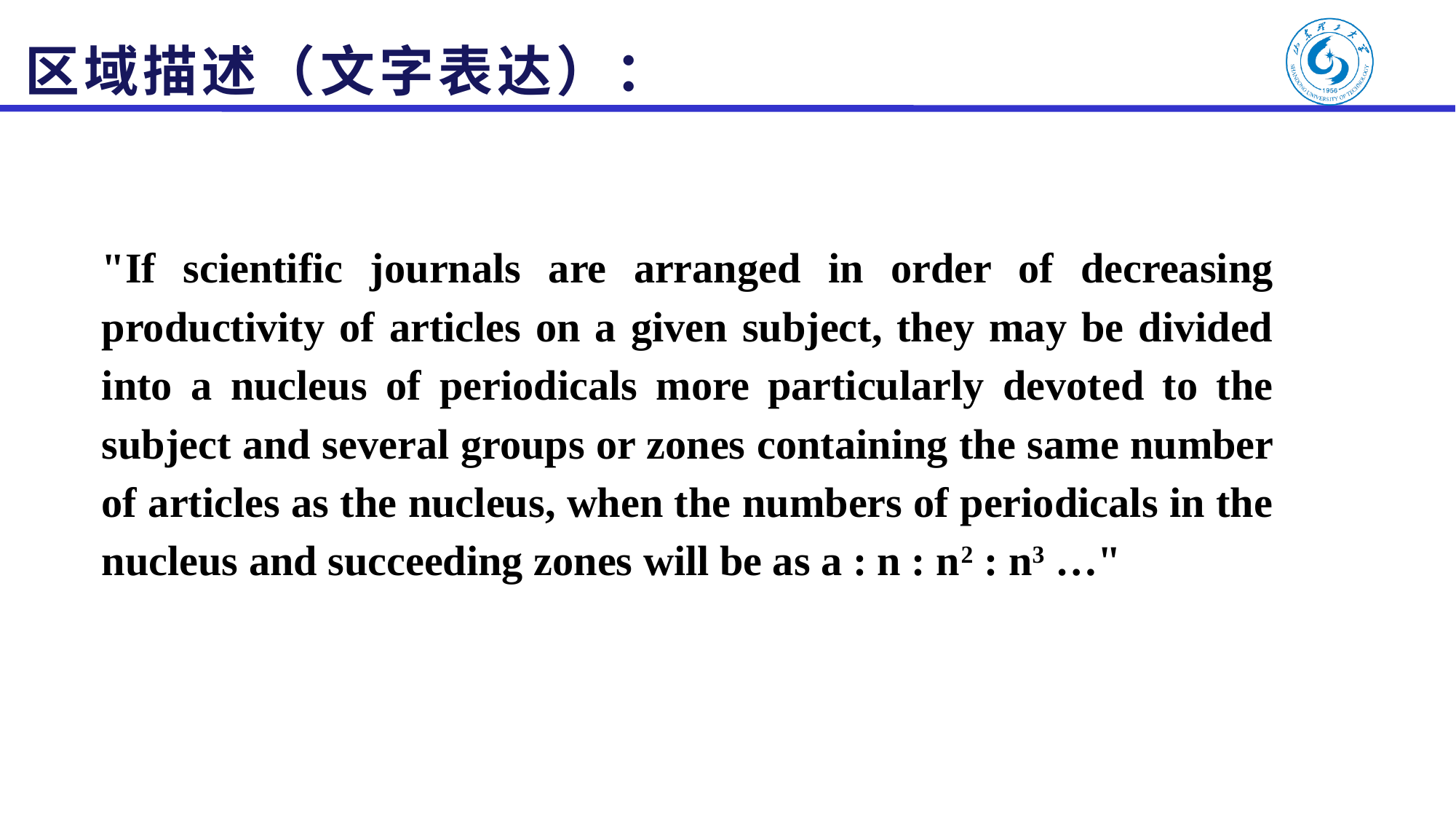

# 区域描述（文字表达）：
"If scientific journals are arranged in order of decreasing productivity of articles on a given subject, they may be divided into a nucleus of periodicals more particularly devoted to the subject and several groups or zones containing the same number of articles as the nucleus, when the numbers of periodicals in the nucleus and succeeding zones will be as a : n : n2 : n3 …"